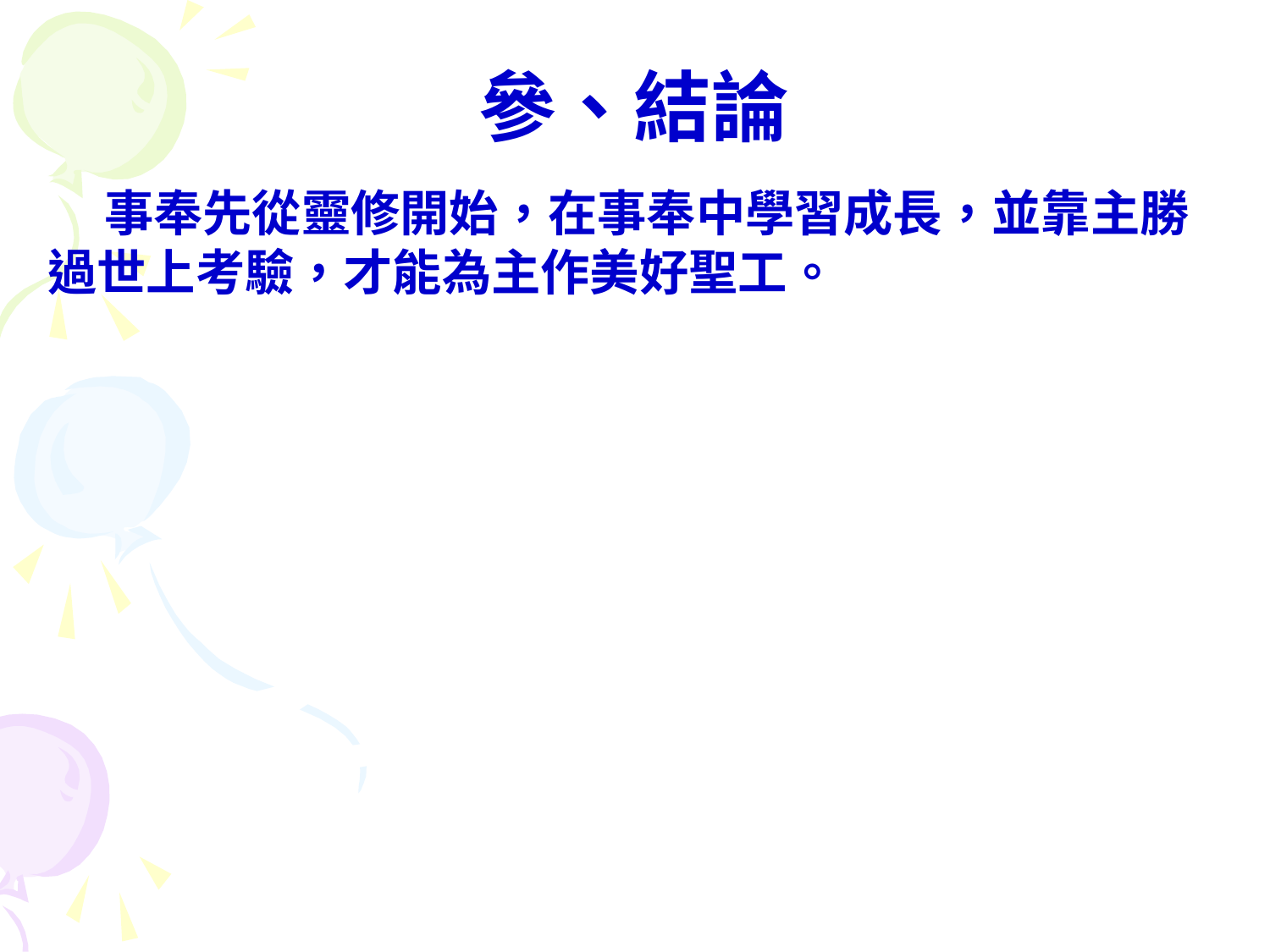

# 參、結論
    事奉先從靈修開始，在事奉中學習成長，並靠主勝過世上考驗，才能為主作美好聖工。